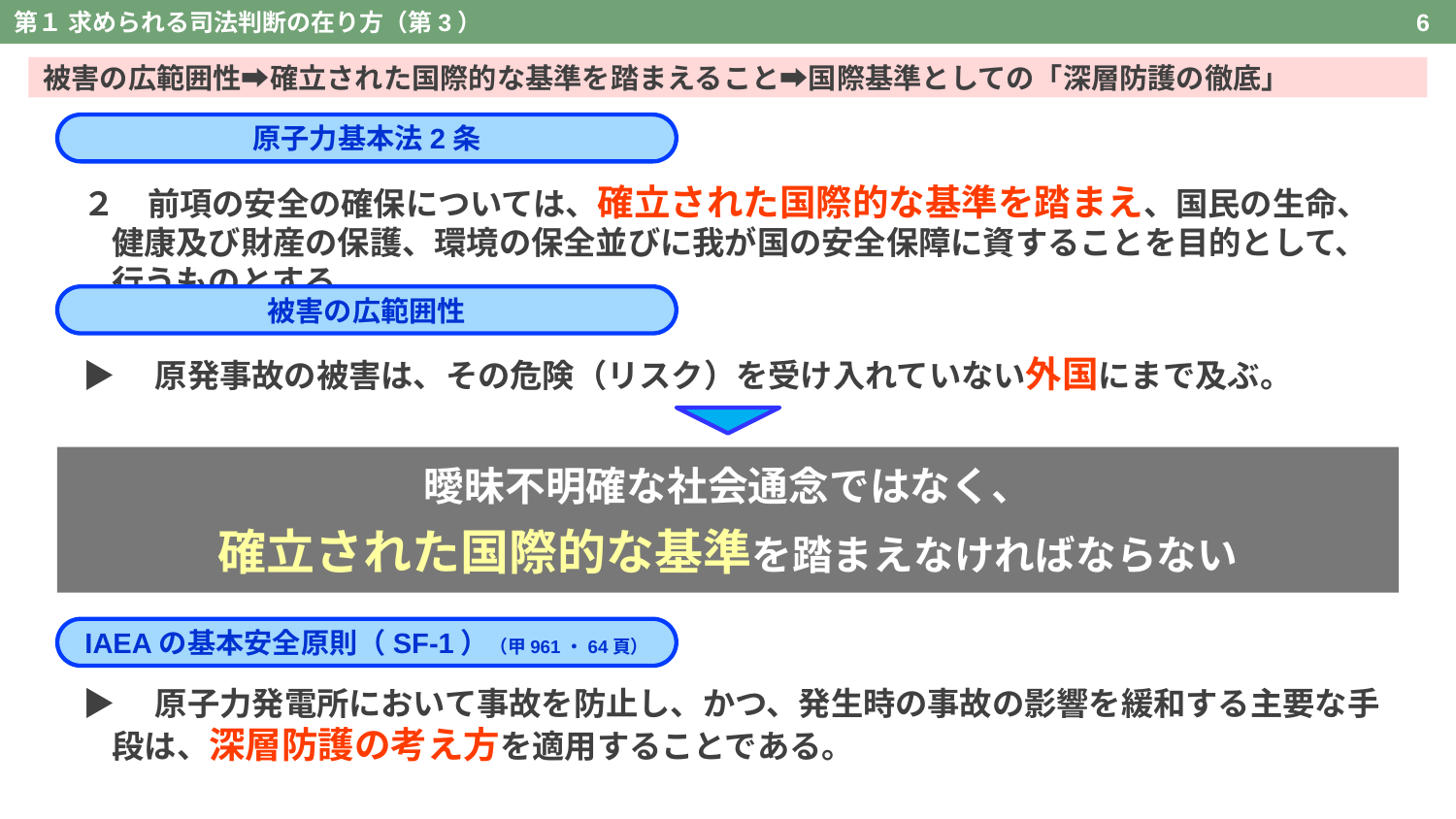

第１ 求められる司法判断の在り方（第3）
6
被害の広範囲性➡確立された国際的な基準を踏まえること➡国際基準としての「深層防護の徹底」
原子力基本法2条
２　前項の安全の確保については、確立された国際的な基準を踏まえ、国民の生命、健康及び財産の保護、環境の保全並びに我が国の安全保障に資することを目的として、行うものとする。
被害の広範囲性
▶　原発事故の被害は、その危険（リスク）を受け入れていない外国にまで及ぶ。

曖昧不明確な社会通念ではなく、
確立された国際的な基準を踏まえなければならない
IAEAの基本安全原則（SF-1）（甲961・64頁）
▶　原子力発電所において事故を防止し、かつ、発生時の事故の影響を緩和する主要な手段は、深層防護の考え方を適用することである。